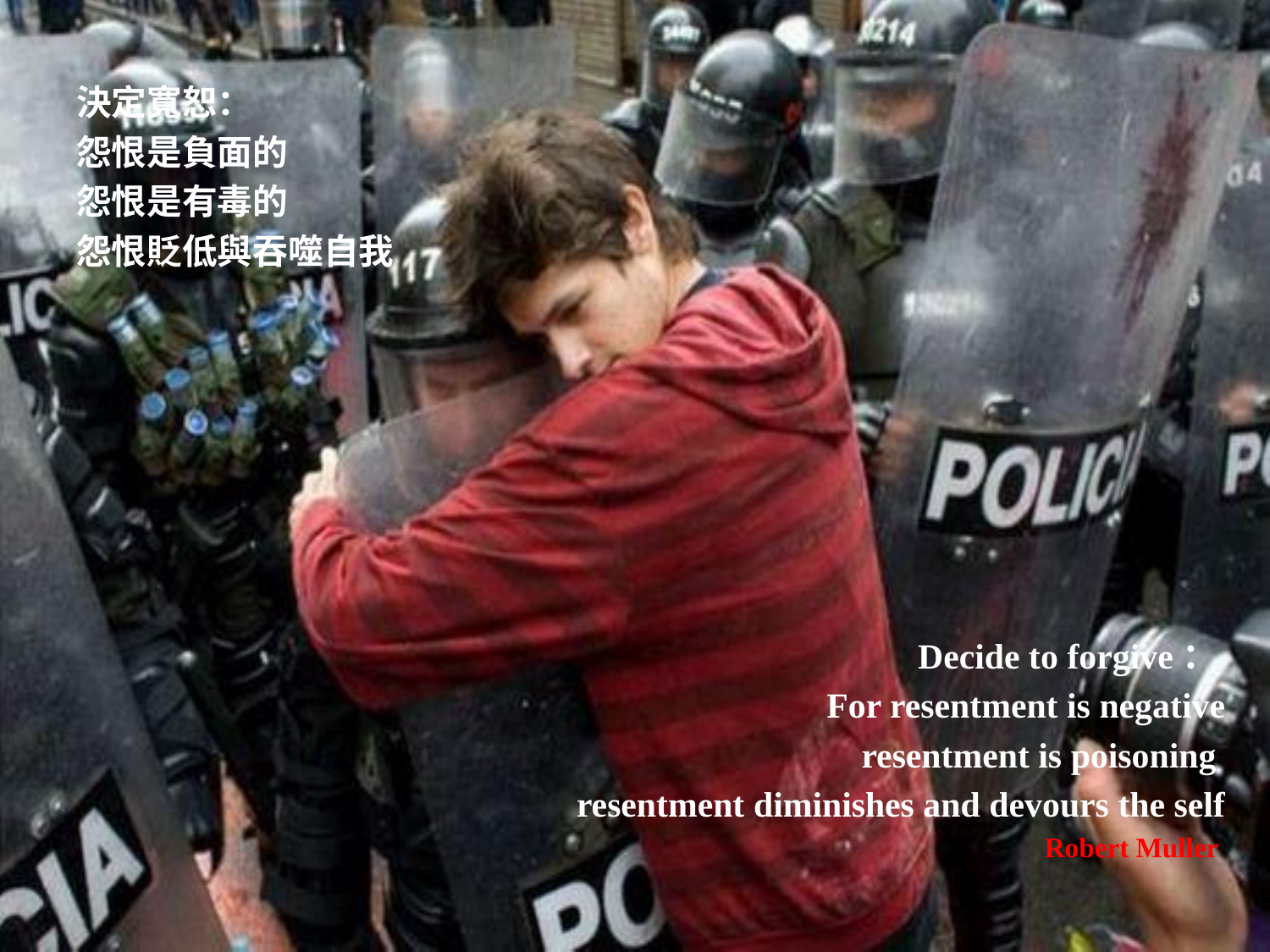

決定寬恕：
怨恨是負面的
怨恨是有毒的
怨恨貶低與吞噬自我

Decide to forgive：
For resentment is negative
resentment is poisoning
resentment diminishes and devours the self
Robert Muller